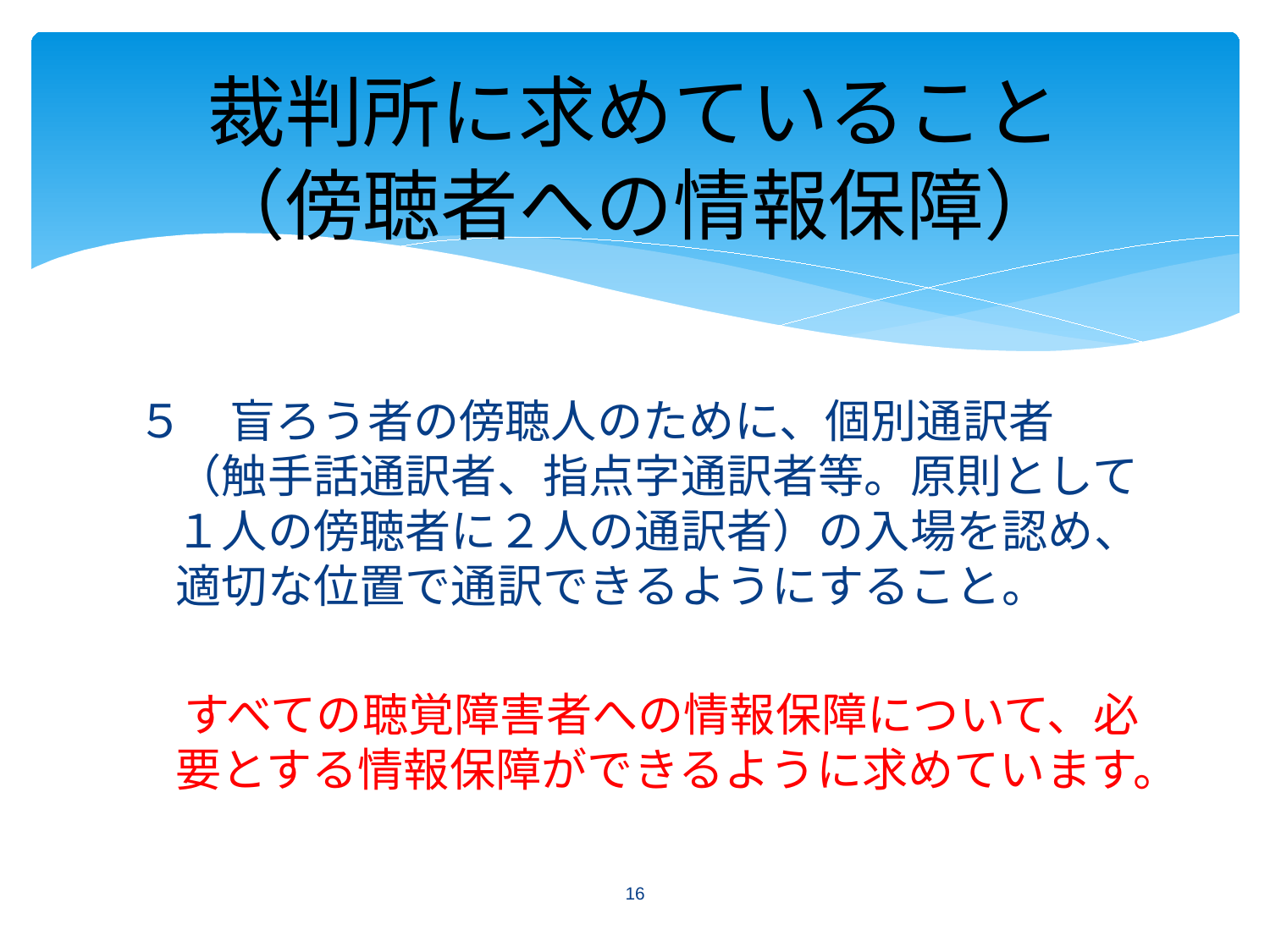

裁判所に求めていること
（傍聴者への情報保障）
５　盲ろう者の傍聴人のために、個別通訳者（触手話通訳者、指点字通訳者等。原則として１人の傍聴者に２人の通訳者）の入場を認め、適切な位置で通訳できるようにすること。

　すべての聴覚障害者への情報保障について、必要とする情報保障ができるように求めています。
16